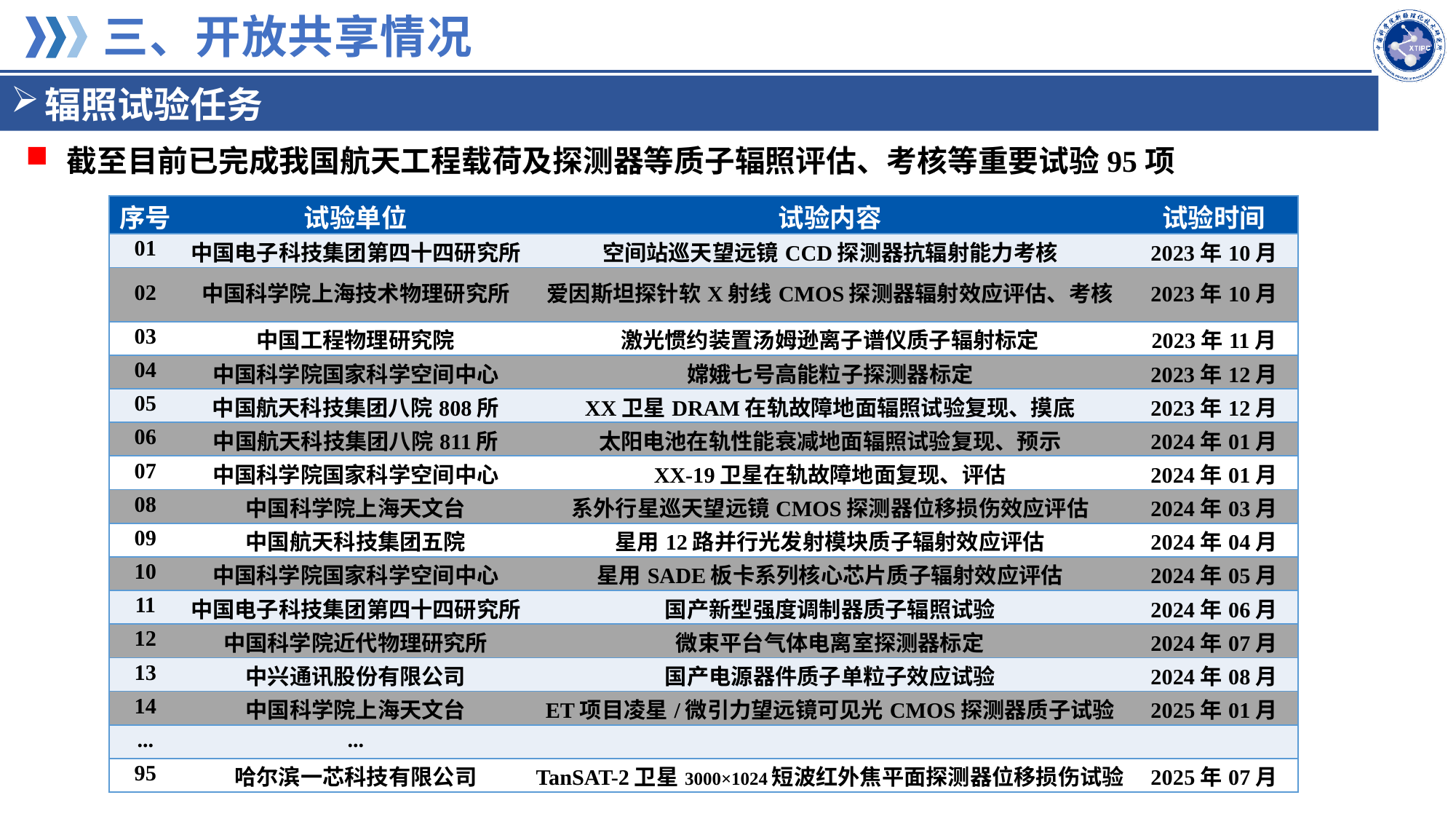

三、开放共享情况

辐照试验任务
截至目前已完成我国航天工程载荷及探测器等质子辐照评估、考核等重要试验95项
| 序号 | 试验单位 | 试验内容 | 试验时间 |
| --- | --- | --- | --- |
| 01 | 中国电子科技集团第四十四研究所 | 空间站巡天望远镜CCD探测器抗辐射能力考核 | 2023年10月 |
| 02 | 中国科学院上海技术物理研究所 | 爱因斯坦探针软X射线CMOS探测器辐射效应评估、考核 | 2023年10月 |
| 03 | 中国工程物理研究院 | 激光惯约装置汤姆逊离子谱仪质子辐射标定 | 2023年11月 |
| 04 | 中国科学院国家科学空间中心 | 嫦娥七号高能粒子探测器标定 | 2023年12月 |
| 05 | 中国航天科技集团八院808所 | XX卫星DRAM在轨故障地面辐照试验复现、摸底 | 2023年12月 |
| 06 | 中国航天科技集团八院811所 | 太阳电池在轨性能衰减地面辐照试验复现、预示 | 2024年01月 |
| 07 | 中国科学院国家科学空间中心 | XX-19卫星在轨故障地面复现、评估 | 2024年01月 |
| 08 | 中国科学院上海天文台 | 系外行星巡天望远镜CMOS探测器位移损伤效应评估 | 2024年03月 |
| 09 | 中国航天科技集团五院 | 星用12路并行光发射模块质子辐射效应评估 | 2024年04月 |
| 10 | 中国科学院国家科学空间中心 | 星用SADE板卡系列核心芯片质子辐射效应评估 | 2024年05月 |
| 11 | 中国电子科技集团第四十四研究所 | 国产新型强度调制器质子辐照试验 | 2024年06月 |
| 12 | 中国科学院近代物理研究所 | 微束平台气体电离室探测器标定 | 2024年07月 |
| 13 | 中兴通讯股份有限公司 | 国产电源器件质子单粒子效应试验 | 2024年08月 |
| 14 | 中国科学院上海天文台 | ET项目凌星/微引力望远镜可见光CMOS探测器质子试验 | 2025年01月 |
| ... | ... |  |  |
| 95 | 哈尔滨一芯科技有限公司 | TanSAT-2卫星3000×1024短波红外焦平面探测器位移损伤试验 | 2025年07月 |